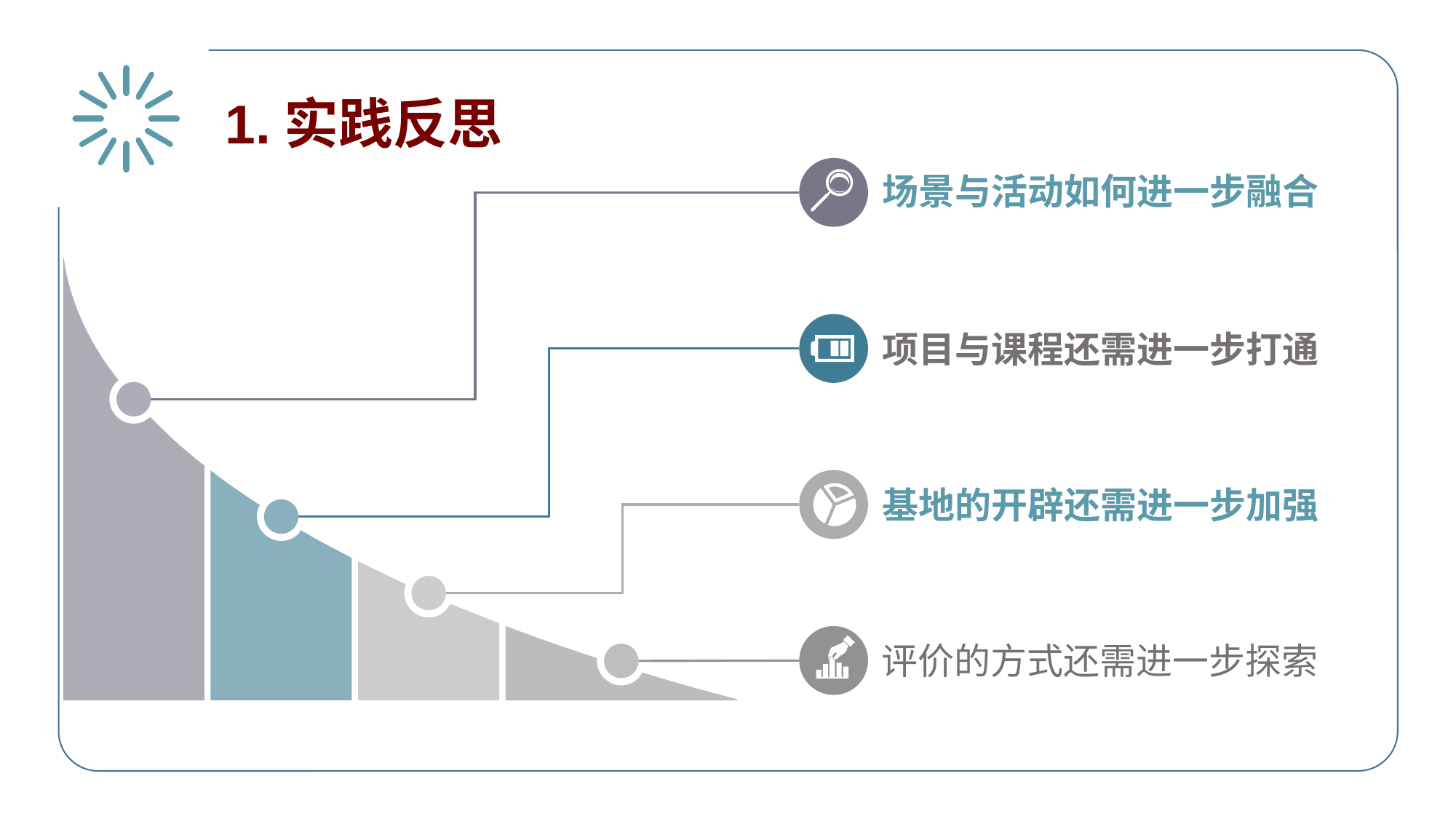

1.实践反思

场景与活动如何进一步融合
项目与课程还需进一步打通
基地的开辟还需进一步加强

评价的方式还需进一步探索